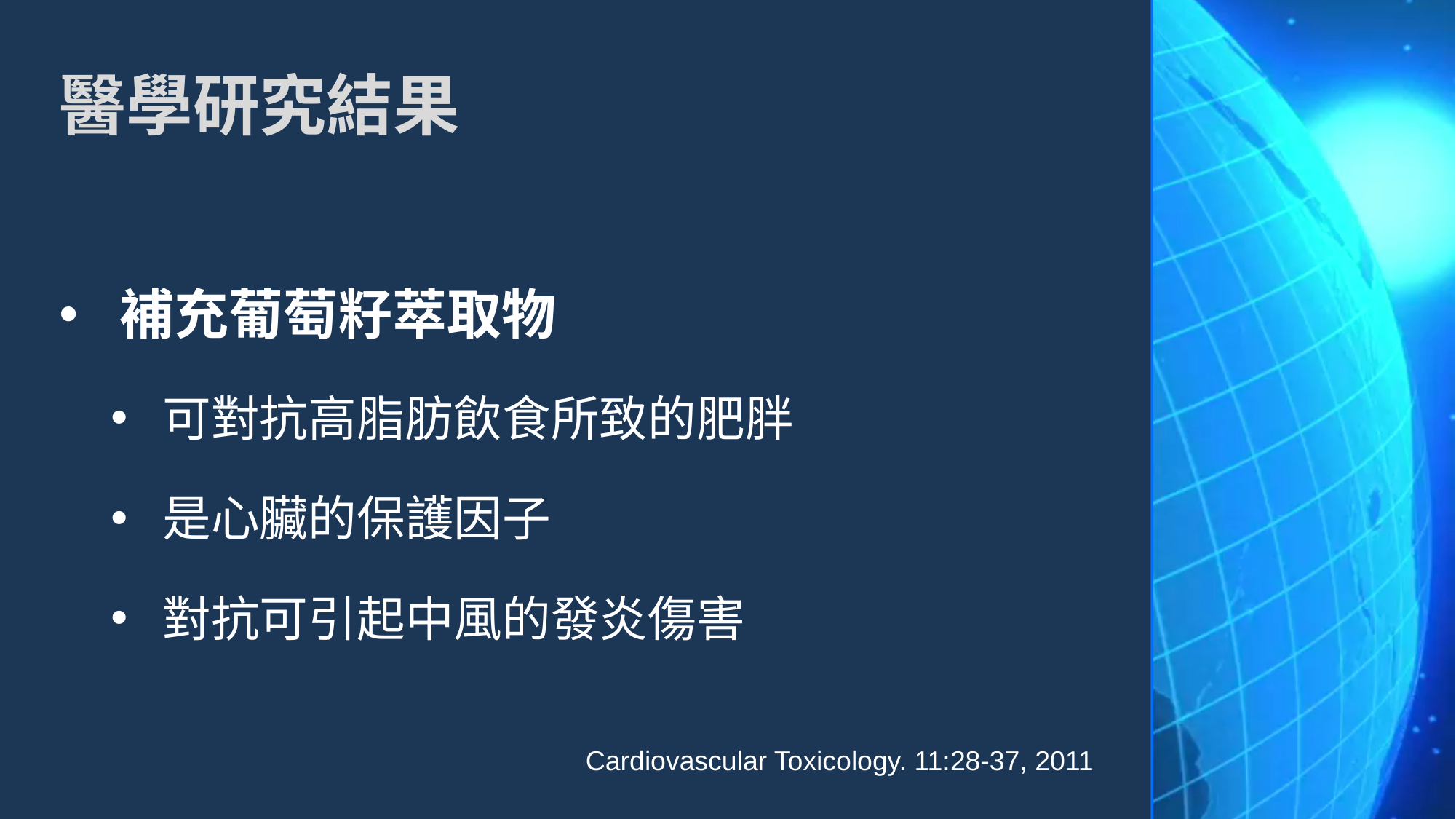

# 醫學研究結果
補充葡萄籽萃取物
可對抗高脂肪飲食所致的肥胖
是心臟的保護因子
對抗可引起中風的發炎傷害
Cardiovascular Toxicology. 11:28-37, 2011